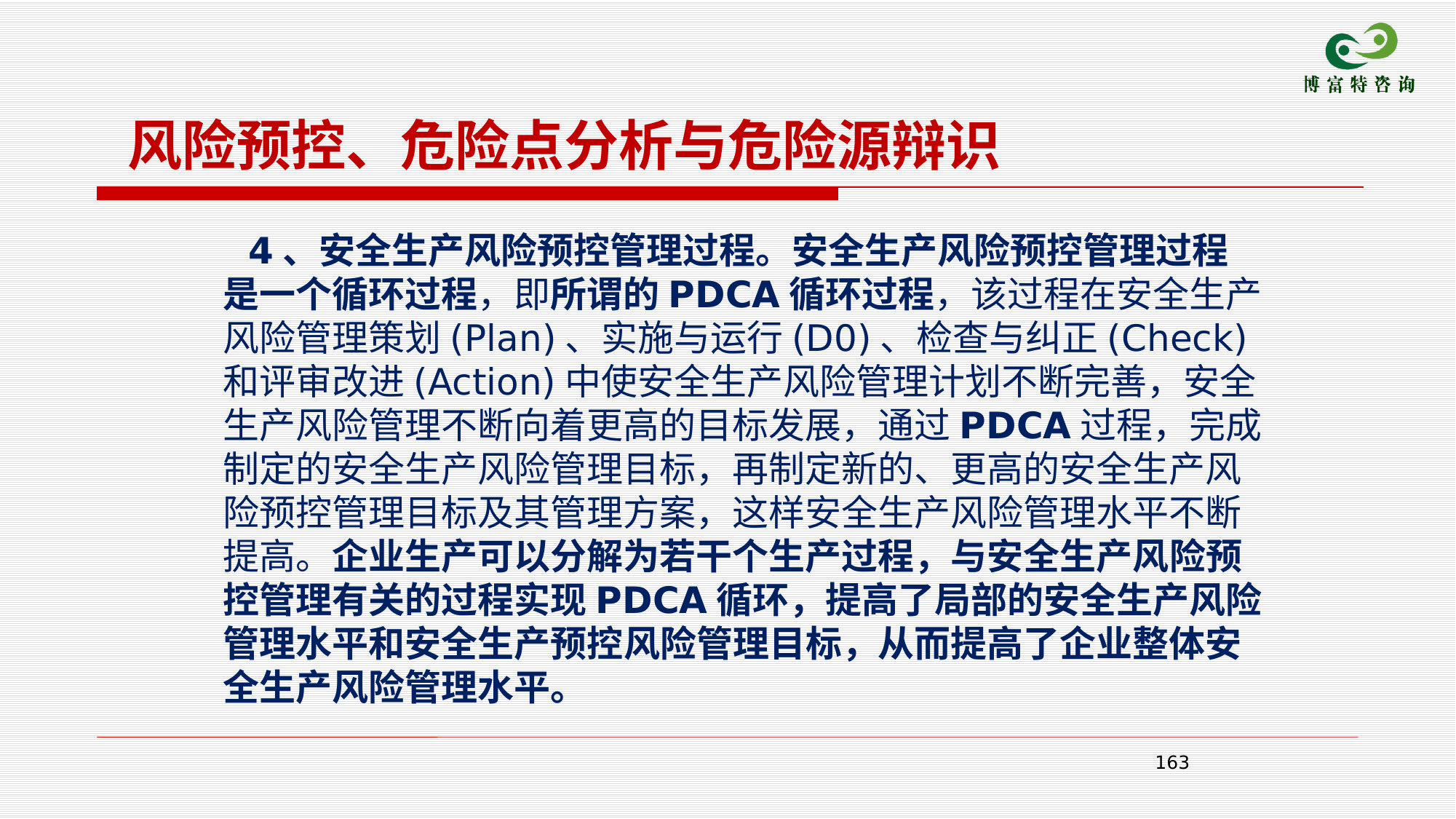

风险预控、危险点分析与危险源辩识
       4、安全生产风险预控管理过程。安全生产风险预控管理过程是一个循环过程，即所谓的PDCA循环过程，该过程在安全生产风险管理策划(Plan)、实施与运行(D0)、检查与纠正(Check) 和评审改进(Action)中使安全生产风险管理计划不断完善，安全生产风险管理不断向着更高的目标发展，通过PDCA过程，完成制定的安全生产风险管理目标，再制定新的、更高的安全生产风险预控管理目标及其管理方案，这样安全生产风险管理水平不断提高。企业生产可以分解为若干个生产过程，与安全生产风险预控管理有关的过程实现PDCA循环，提高了局部的安全生产风险管理水平和安全生产预控风险管理目标，从而提高了企业整体安全生产风险管理水平。

163